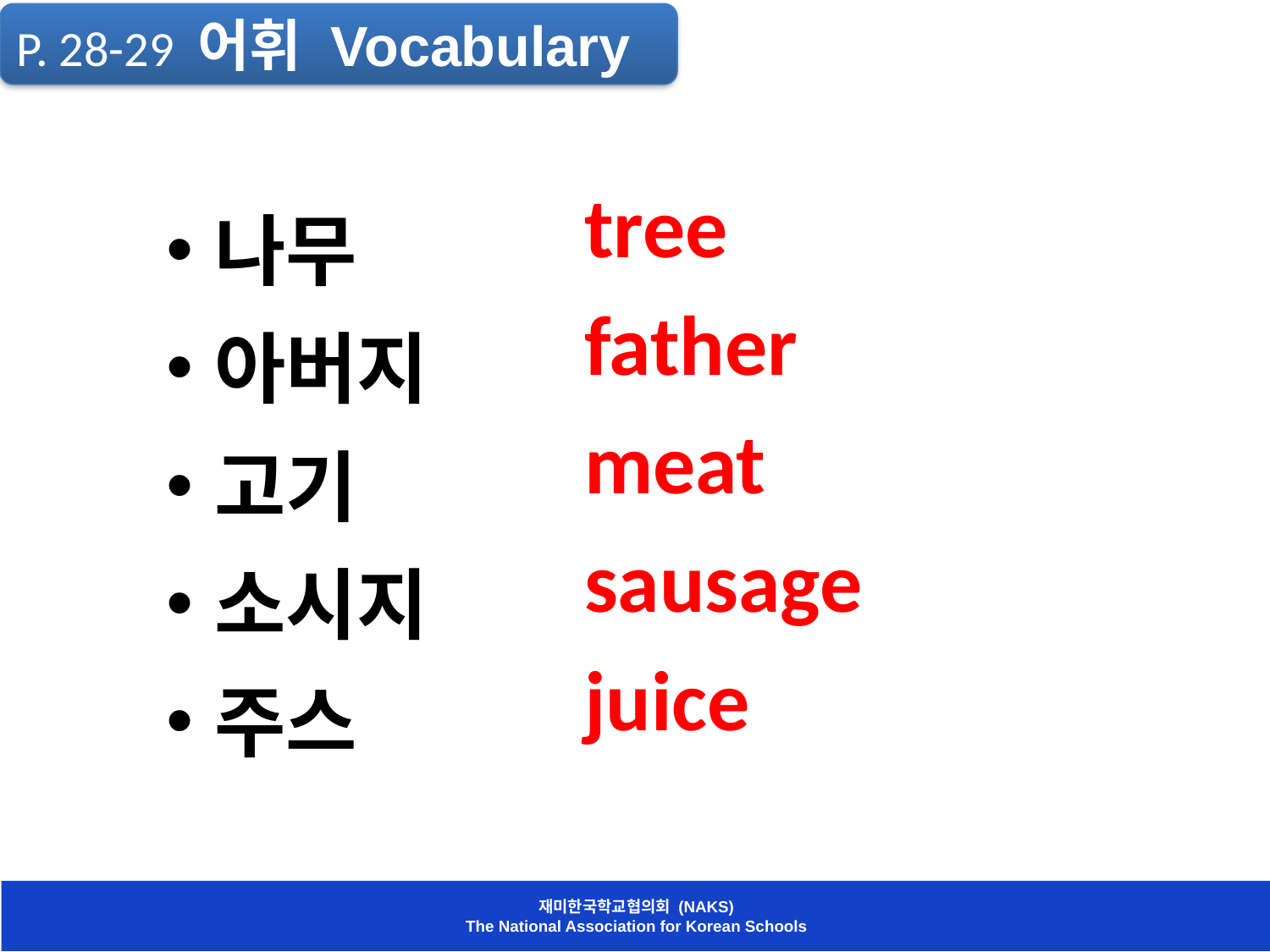

P. 28-29 어휘 Vocabulary
tree
father
meat
sausage
juice

나무
아버지
고기
소시지
주스

재미한국학교협의회 (NAKS)
The National Association for Korean Schools